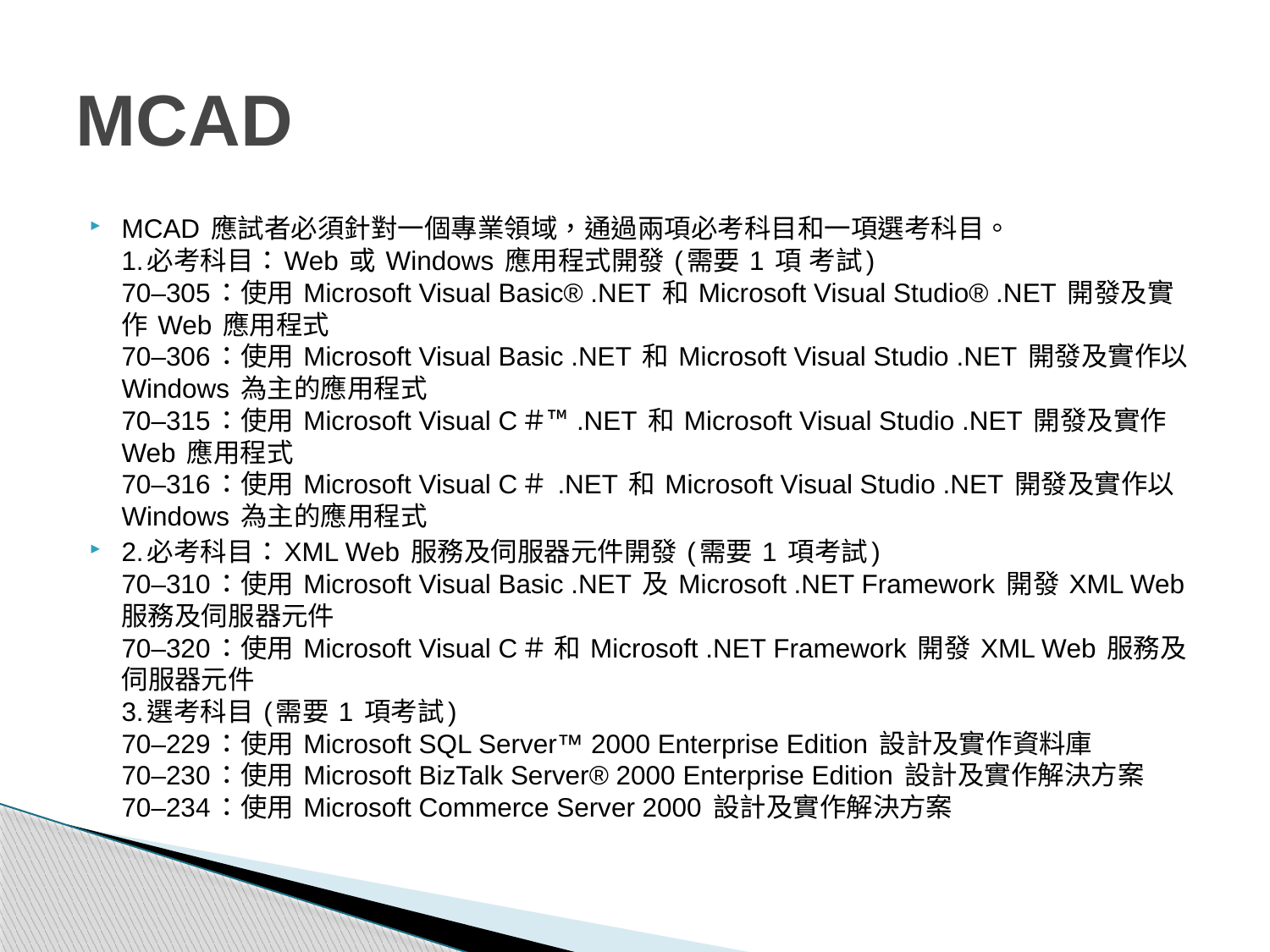

# MCAD
MCAD 應試者必須針對一個專業領域，通過兩項必考科目和一項選考科目。
1.必考科目：Web 或 Windows 應用程式開發 (需要 1 項考試) 
70–305：使用 Microsoft Visual Basic® .NET 和 Microsoft Visual Studio® .NET 開發及實作 Web 應用程式
70–306：使用 Microsoft Visual Basic .NET 和 Microsoft Visual Studio .NET 開發及實作以 Windows 為主的應用程式
70–315：使用 Microsoft Visual C＃™ .NET 和 Microsoft Visual Studio .NET 開發及實作 Web 應用程式
70–316：使用 Microsoft Visual C＃ .NET 和 Microsoft Visual Studio .NET 開發及實作以 Windows 為主的應用程式
2.必考科目：XML Web 服務及伺服器元件開發 (需要 1 項考試)
70–310：使用 Microsoft Visual Basic .NET 及 Microsoft .NET Framework 開發 XML Web 服務及伺服器元件 
70–320：使用 Microsoft Visual C＃ 和 Microsoft .NET Framework 開發 XML Web 服務及伺服器元件 
3.選考科目 (需要 1 項考試)
70–229：使用 Microsoft SQL Server™ 2000 Enterprise Edition 設計及實作資料庫
70–230：使用 Microsoft BizTalk Server® 2000 Enterprise Edition 設計及實作解決方案
70–234：使用 Microsoft Commerce Server 2000 設計及實作解決方案